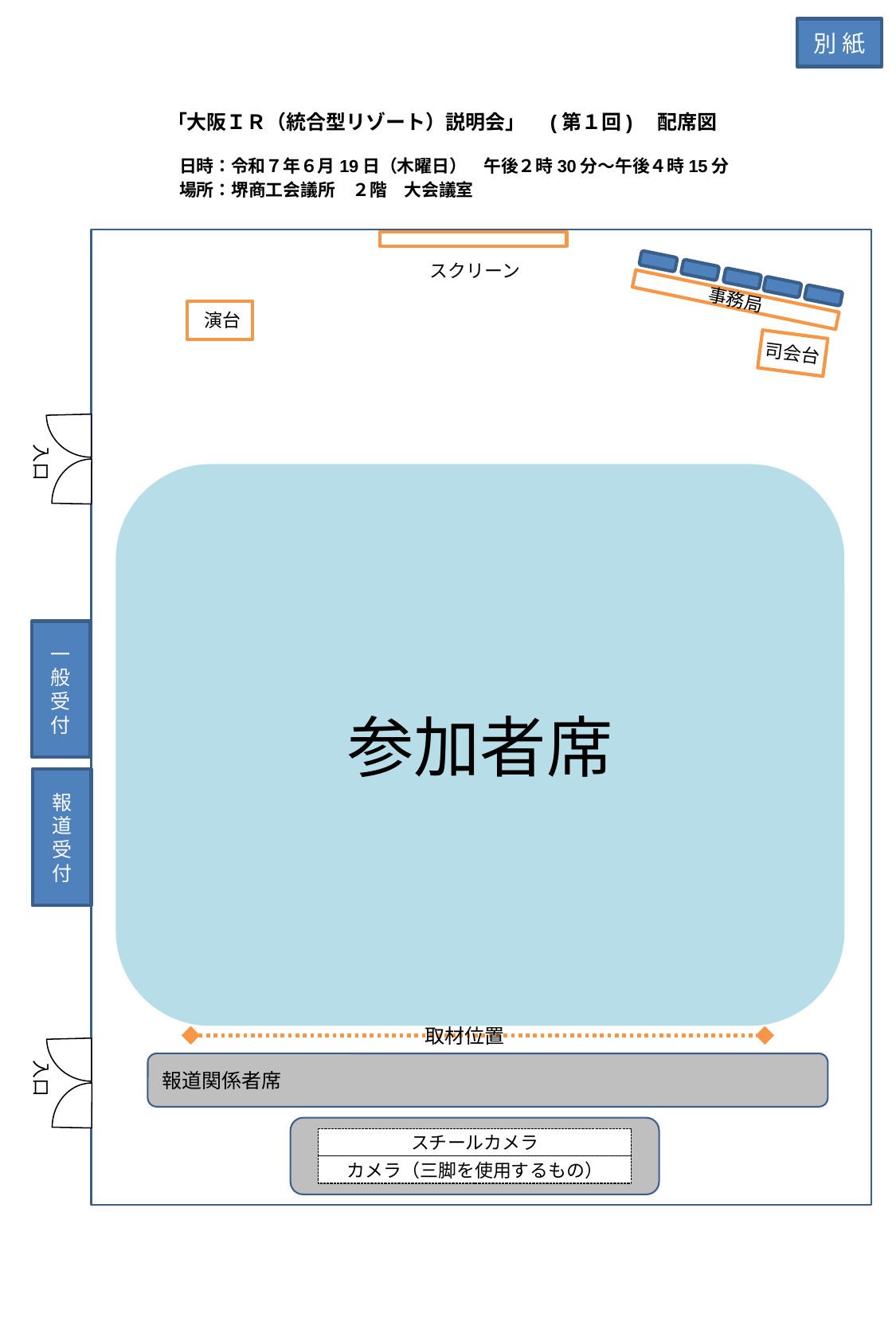

別 紙
「大阪ＩＲ（統合型リゾート）説明会」　(第１回)　配席図
日時：令和７年６月19日（木曜日）　午後２時30分～午後４時15分
場所：堺商工会議所　２階　大会議室

スクリーン

事務局

演台

司会台

入口
参加者席
一
般
受
付
報
道
受
付

入口
取材位置
報道関係者席

スチールカメラ
カメラ（三脚を使用するもの）